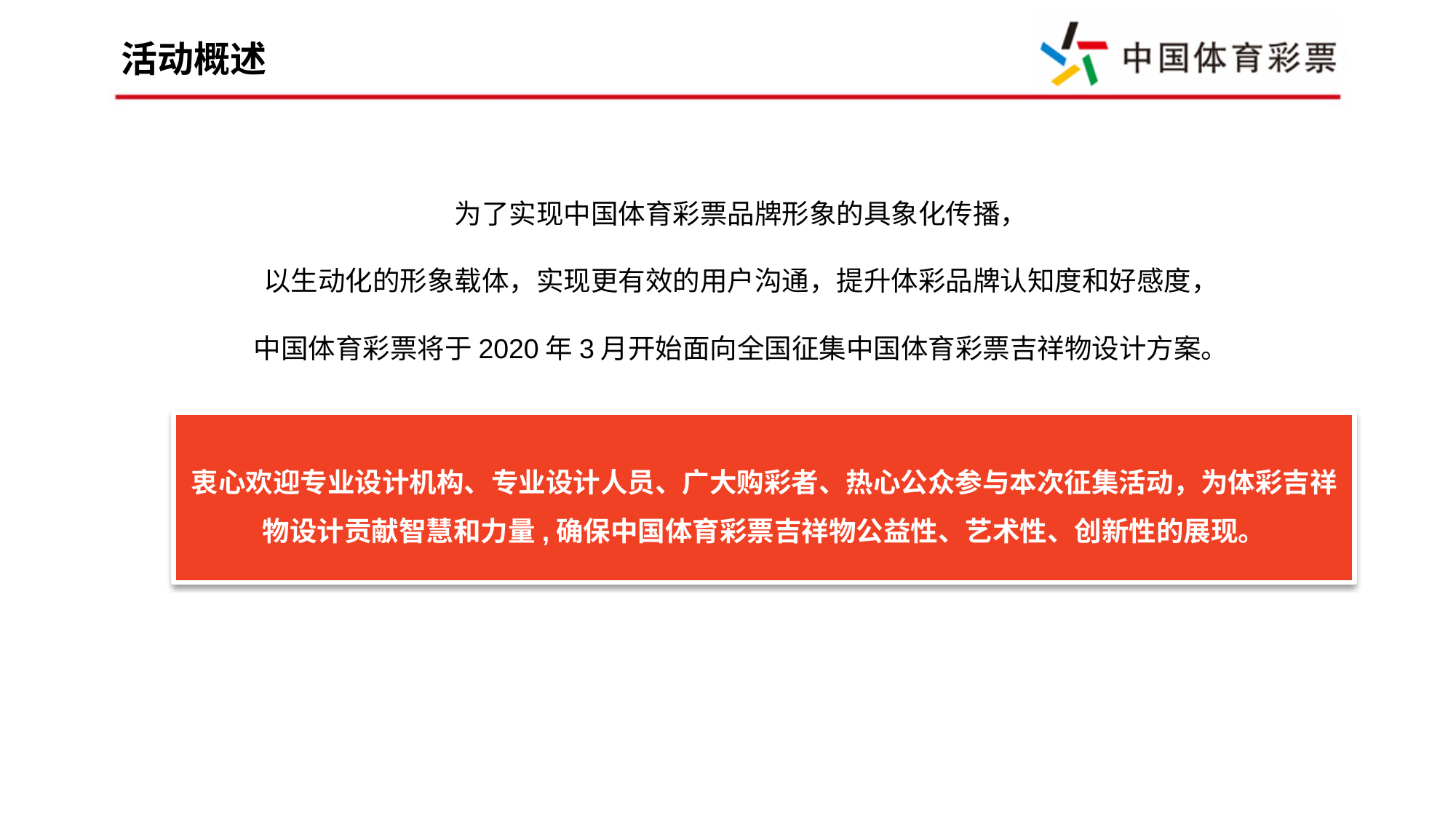

活动概述
为了实现中国体育彩票品牌形象的具象化传播，
以生动化的形象载体，实现更有效的用户沟通，提升体彩品牌认知度和好感度，
中国体育彩票将于2020年3月开始面向全国征集中国体育彩票吉祥物设计方案。

衷心欢迎专业设计机构、专业设计人员、广大购彩者、热心公众参与本次征集活动，为体彩吉祥物设计贡献智慧和力量,确保中国体育彩票吉祥物公益性、艺术性、创新性的展现。